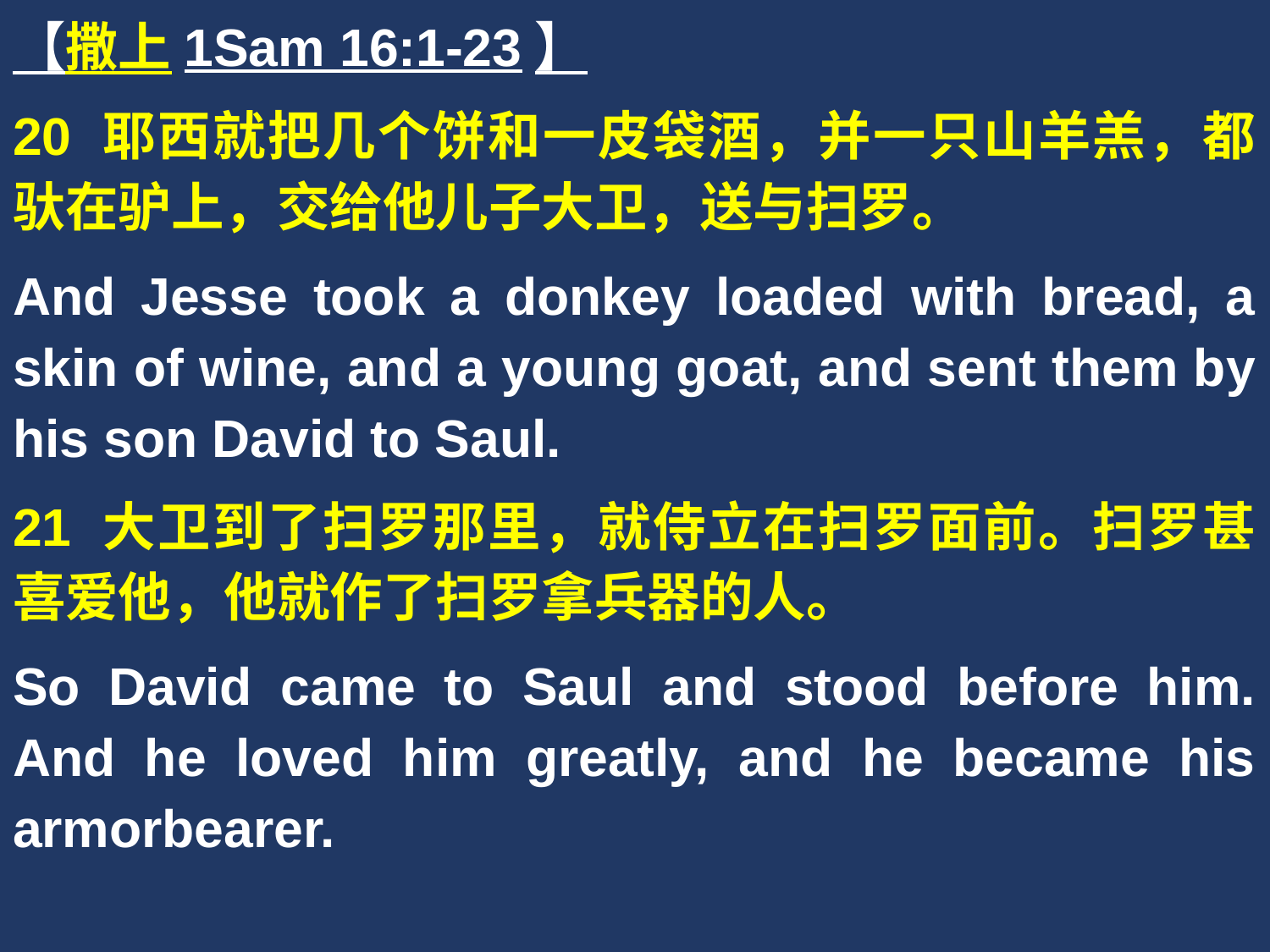

【撒上1Sam 16:1-23】
20 耶西就把几个饼和一皮袋酒，并一只山羊羔，都驮在驴上，交给他儿子大卫，送与扫罗。
And Jesse took a donkey loaded with bread, a skin of wine, and a young goat, and sent them by his son David to Saul.
21 大卫到了扫罗那里，就侍立在扫罗面前。扫罗甚喜爱他，他就作了扫罗拿兵器的人。
So David came to Saul and stood before him. And he loved him greatly, and he became his armorbearer.